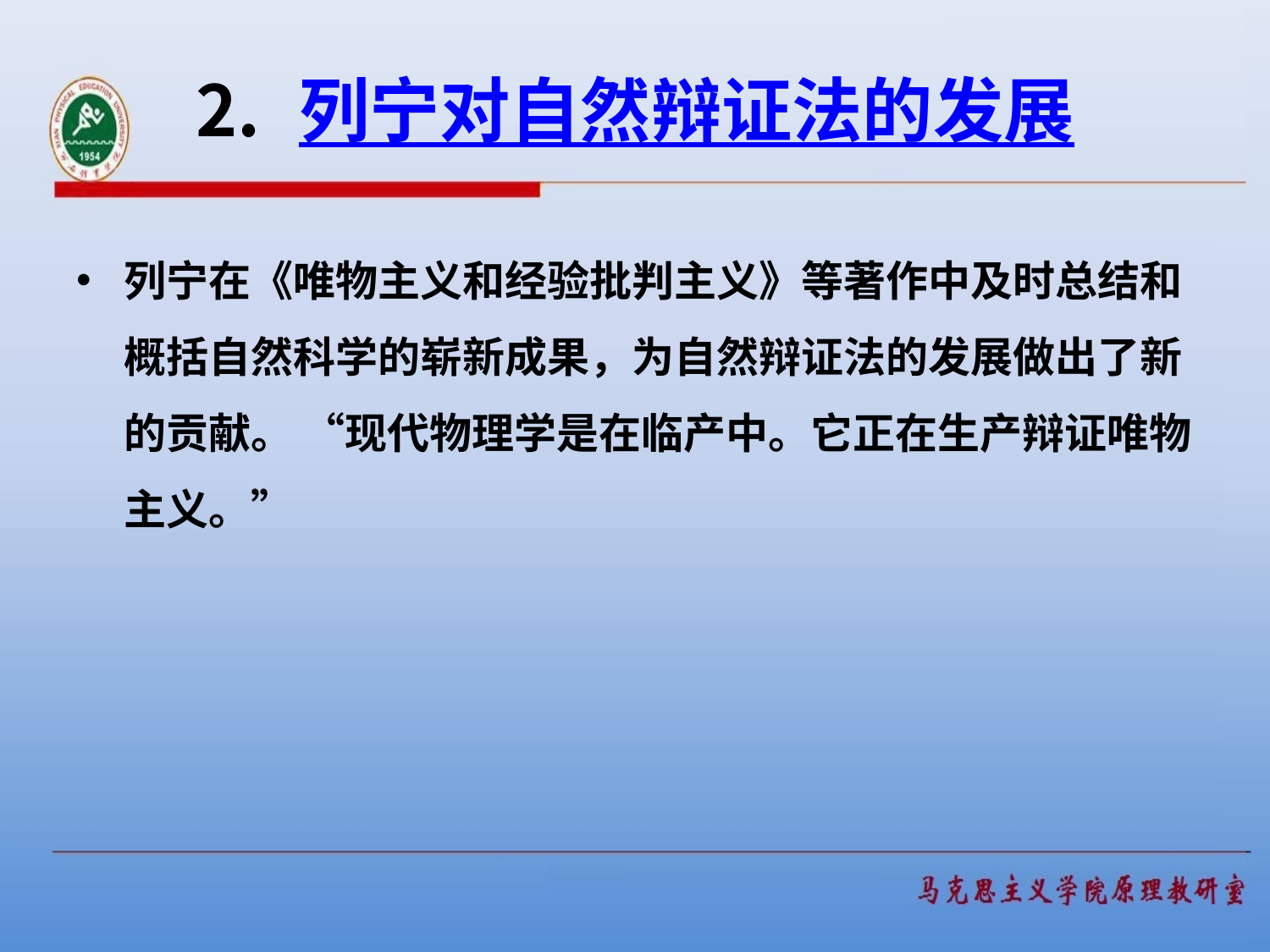

# 列宁对自然辩证法的发展
列宁在《唯物主义和经验批判主义》等著作中及时总结和概括自然科学的崭新成果，为自然辩证法的发展做出了新的贡献。 “现代物理学是在临产中。它正在生产辩证唯物主义。”